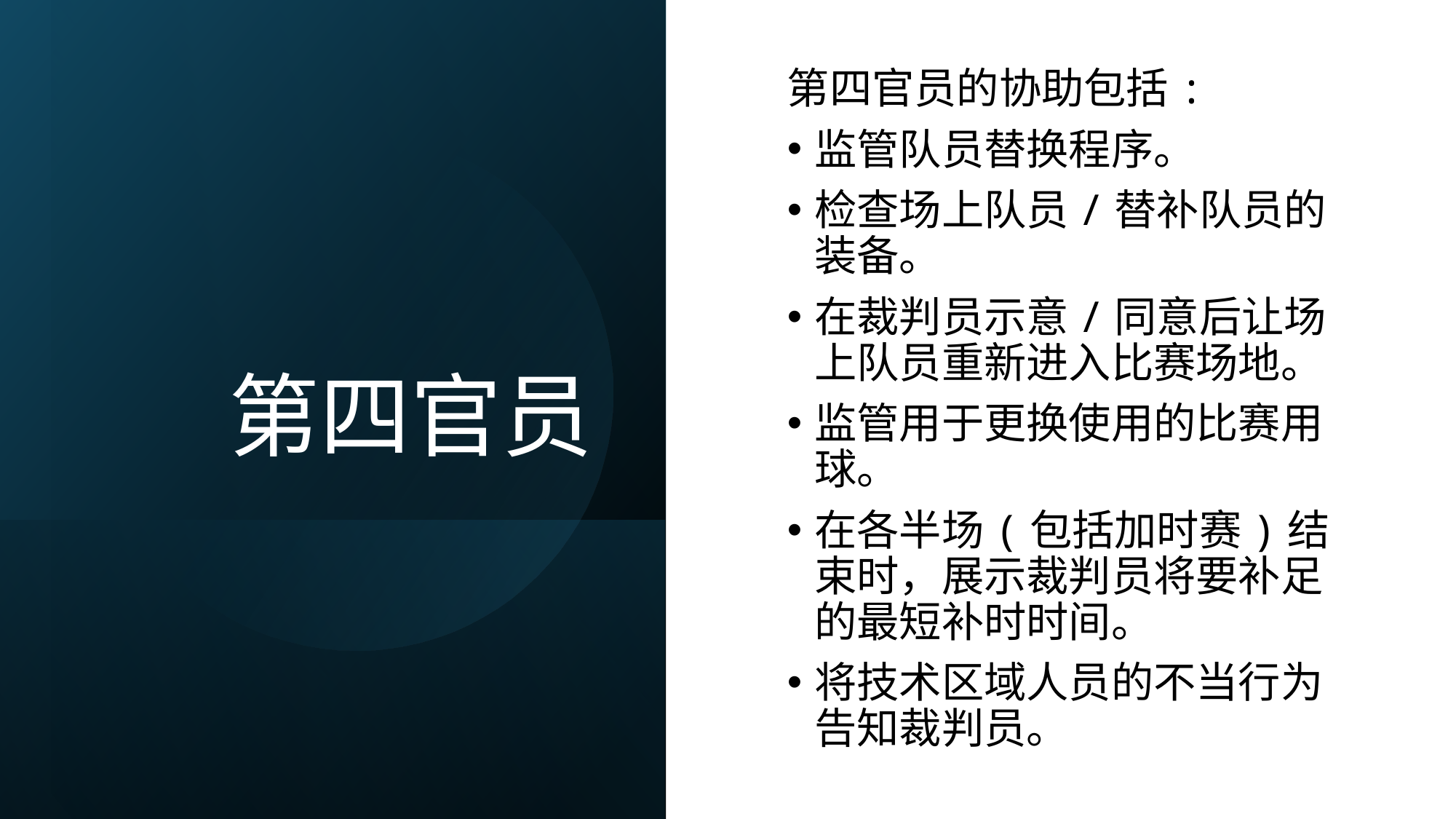

第四官员的协助包括:
监管队员替换程序。
检查场上队员/替补队员的装备。
在裁判员示意/同意后让场上队员重新进入比赛场地。
监管用于更换使用的比赛用球。
在各半场(包括加时赛)结束时，展示裁判员将要补足的最短补时时间。
将技术区域人员的不当行为告知裁判员。

# 第四官员